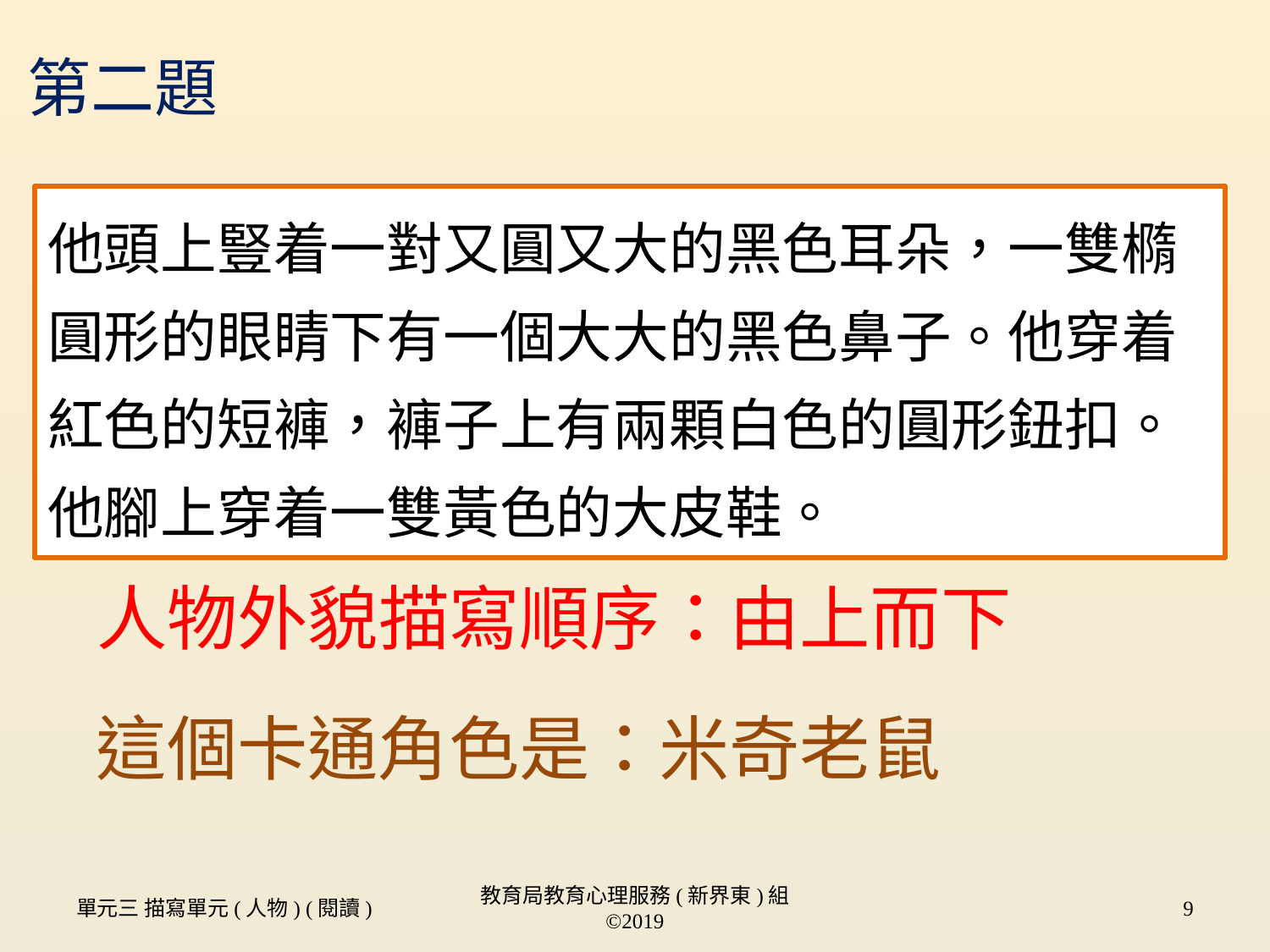

# 第二題
他頭上豎着一對又圓又大的黑色耳朵，一雙橢圓形的眼睛下有一個大大的黑色鼻子。他穿着紅色的短褲，褲子上有兩顆白色的圓形鈕扣。他腳上穿着一雙黃色的大皮鞋。
人物外貌描寫順序：
由上而下
這個卡通角色是：
米奇老鼠
單元三 描寫單元(人物) (閱讀)
教育局教育心理服務(新界東)組 ©2019
9